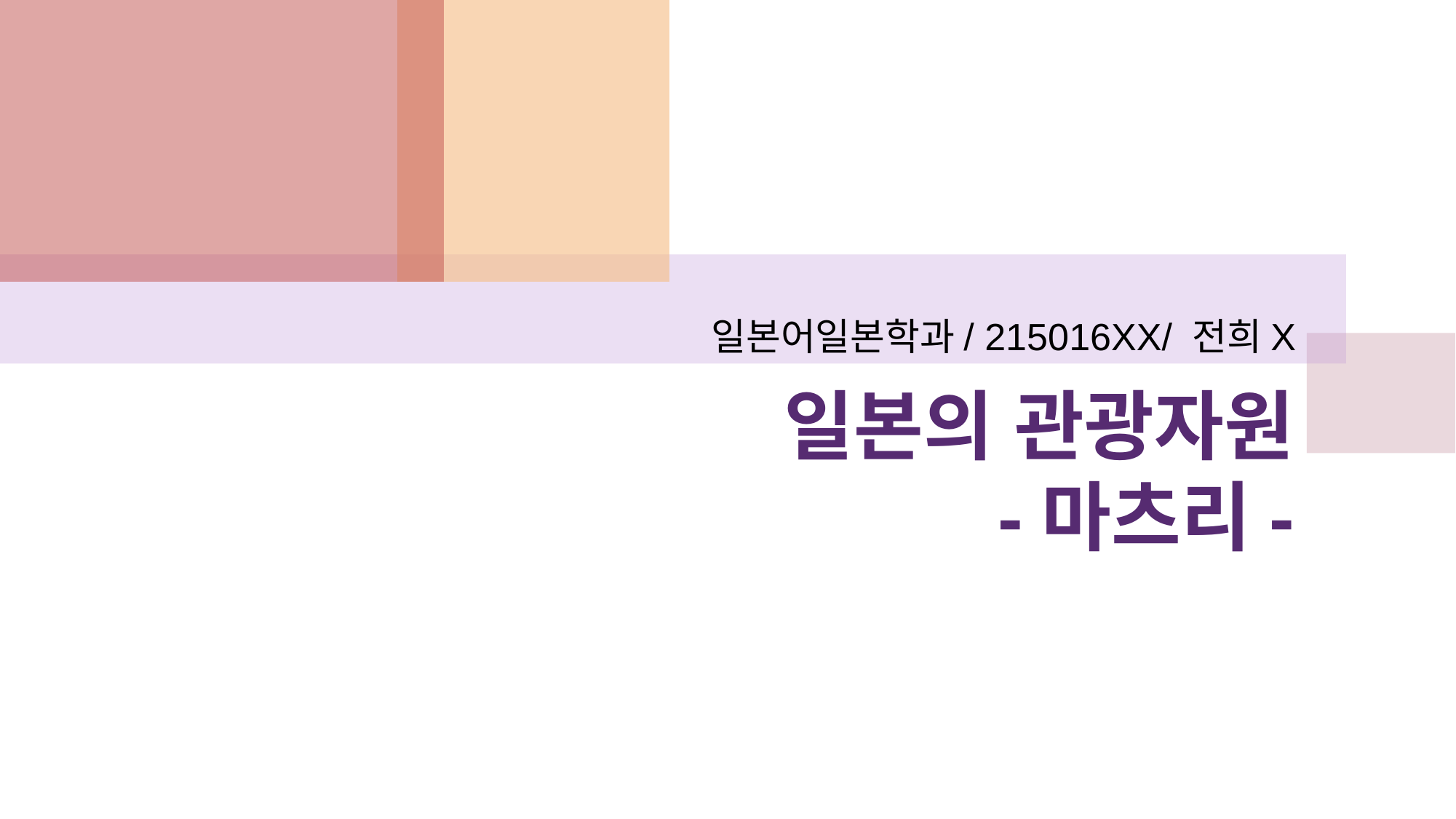

일본어일본학과/ 215016XX/ 전희X
# 일본의 관광자원 -마츠리-